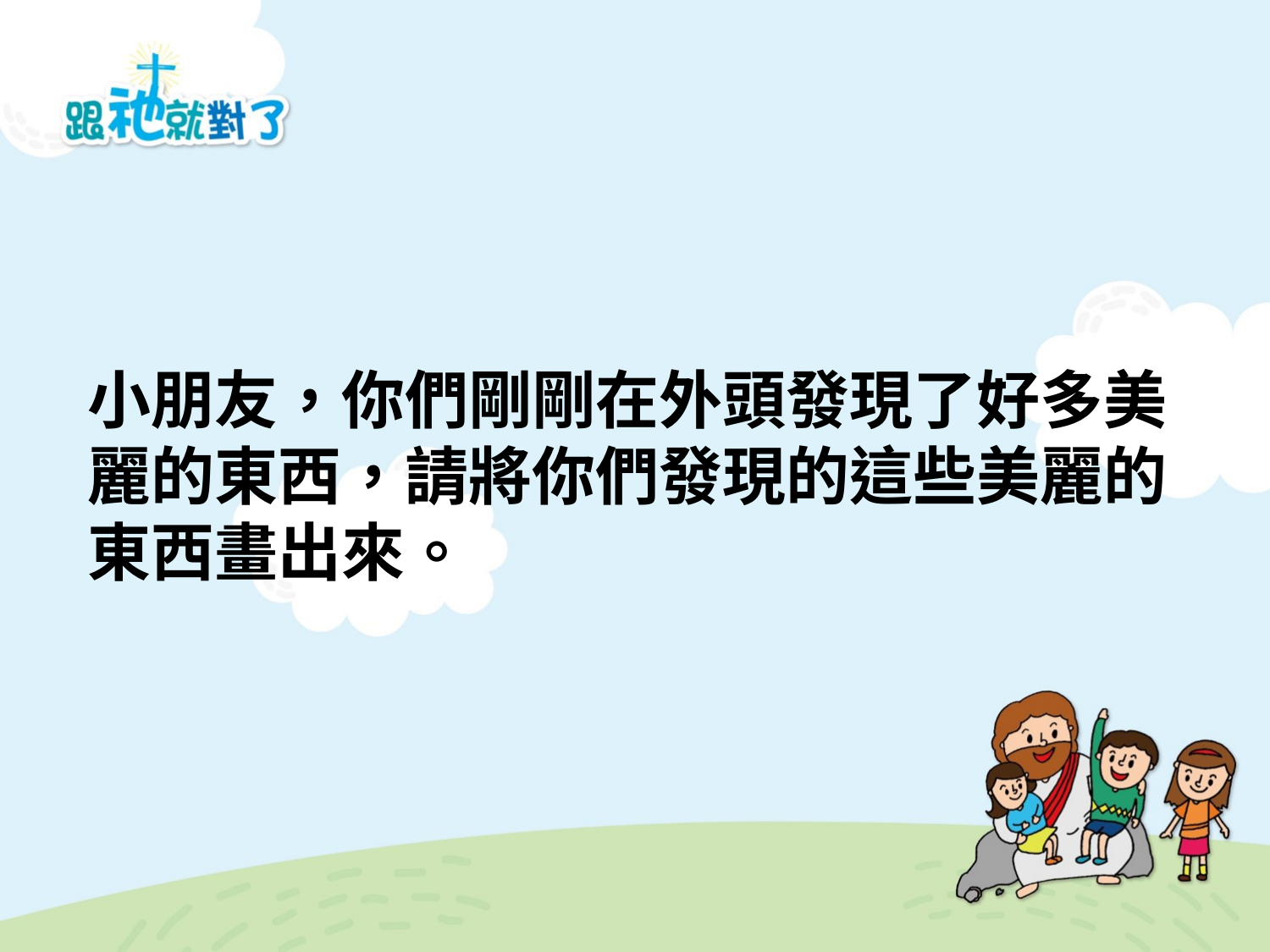

小朋友，你們剛剛在外頭發現了好多美麗的東西，請將你們發現的這些美麗的東西畫出來。